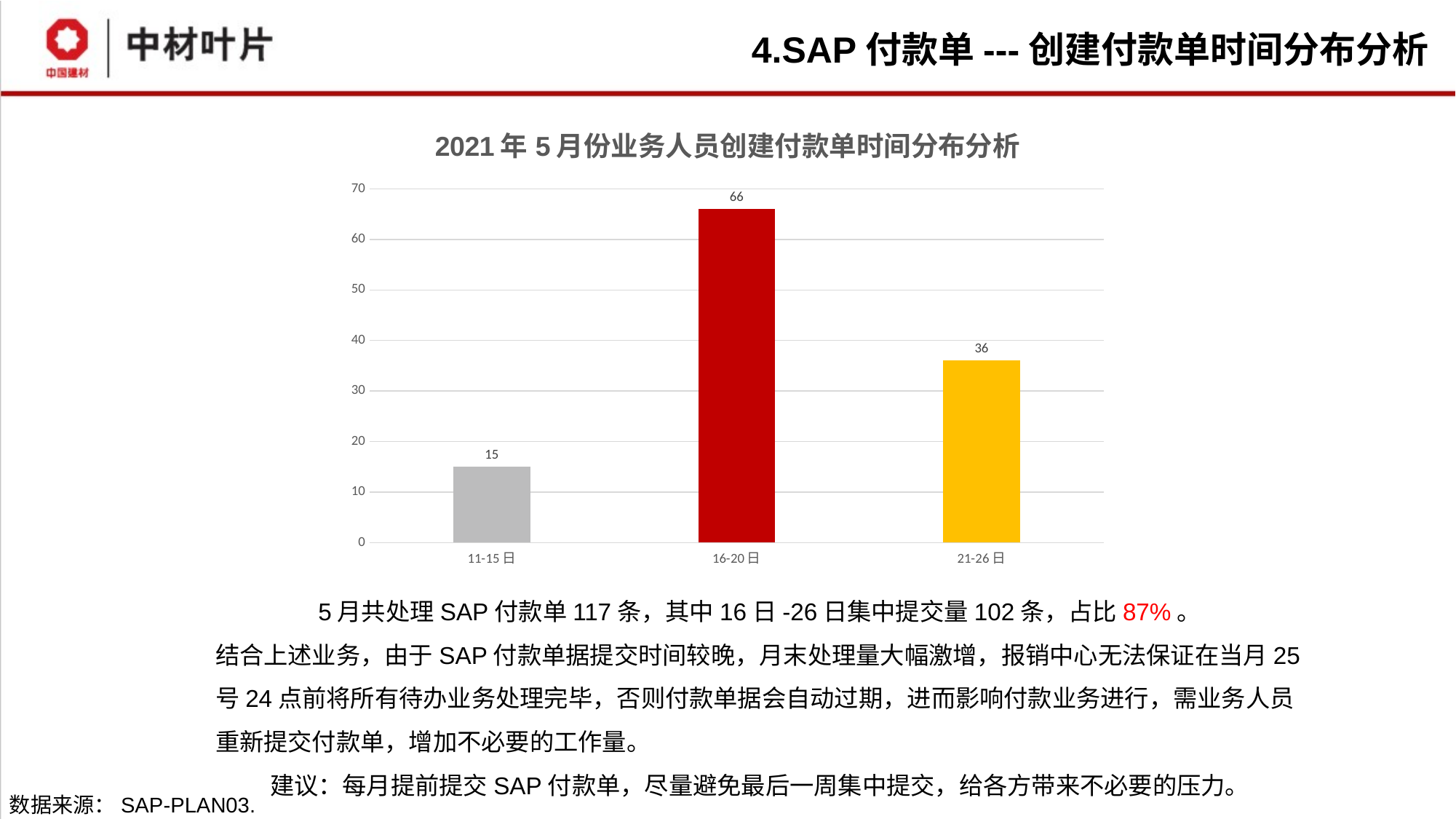

# 4.SAP付款单---创建付款单时间分布分析

### Chart: 2021年5月份业务人员创建付款单时间分布分析

| Category |  |
|---|---|
| 11-15日 | 15.0 |
| 16-20日 | 66.0 |
| 21-26日 | 36.0 |
5月共处理SAP付款单117条，其中16日-26日集中提交量102条，占比87%。
结合上述业务，由于SAP付款单据提交时间较晚，月末处理量大幅激增，报销中心无法保证在当月25号24点前将所有待办业务处理完毕，否则付款单据会自动过期，进而影响付款业务进行，需业务人员重新提交付款单，增加不必要的工作量。
建议：每月提前提交SAP付款单，尽量避免最后一周集中提交，给各方带来不必要的压力。
数据来源：SAP-PLAN03.